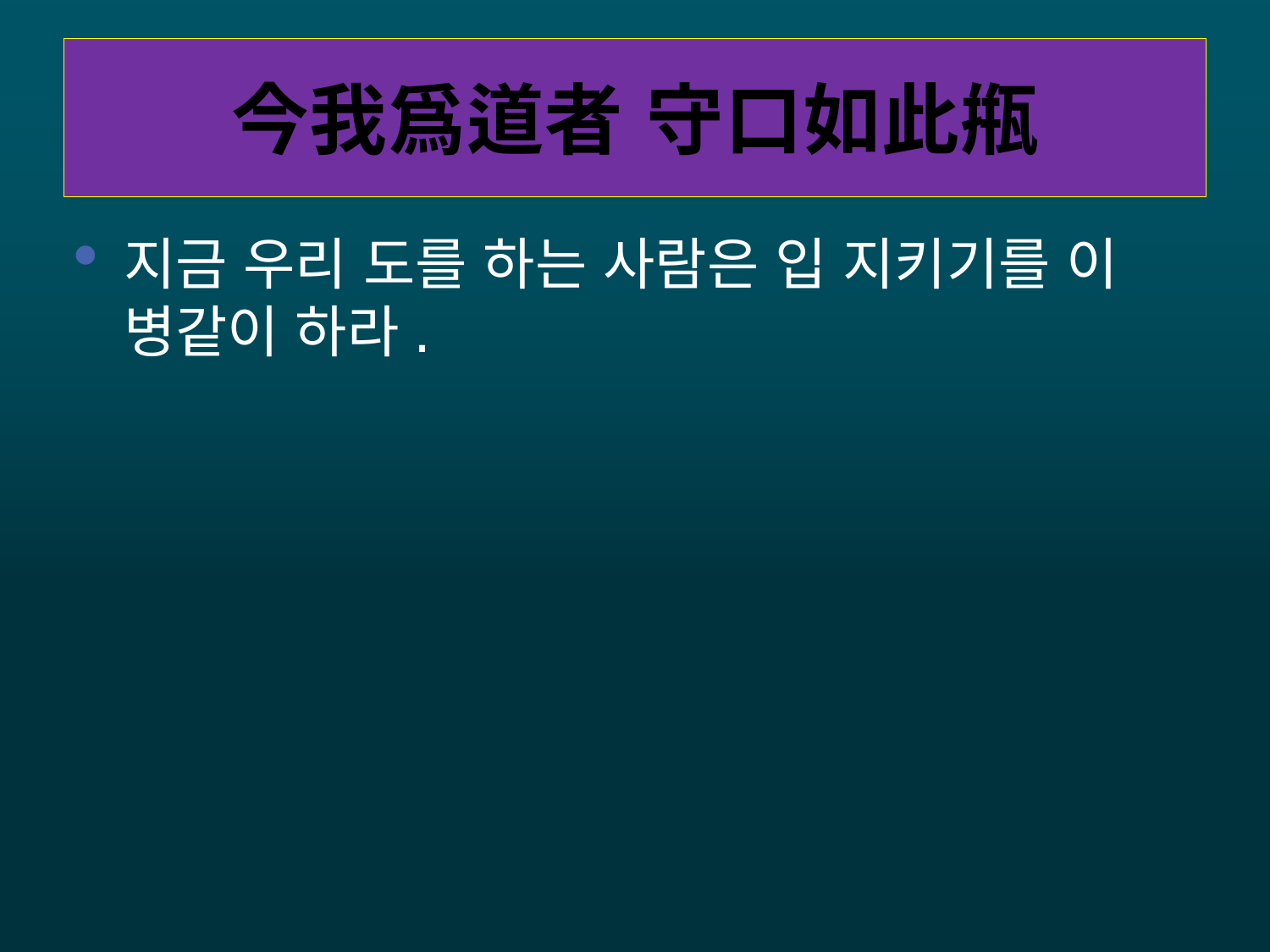

# 今我爲道者 守口如此甁
지금 우리 도를 하는 사람은 입 지키기를 이 병같이 하라.